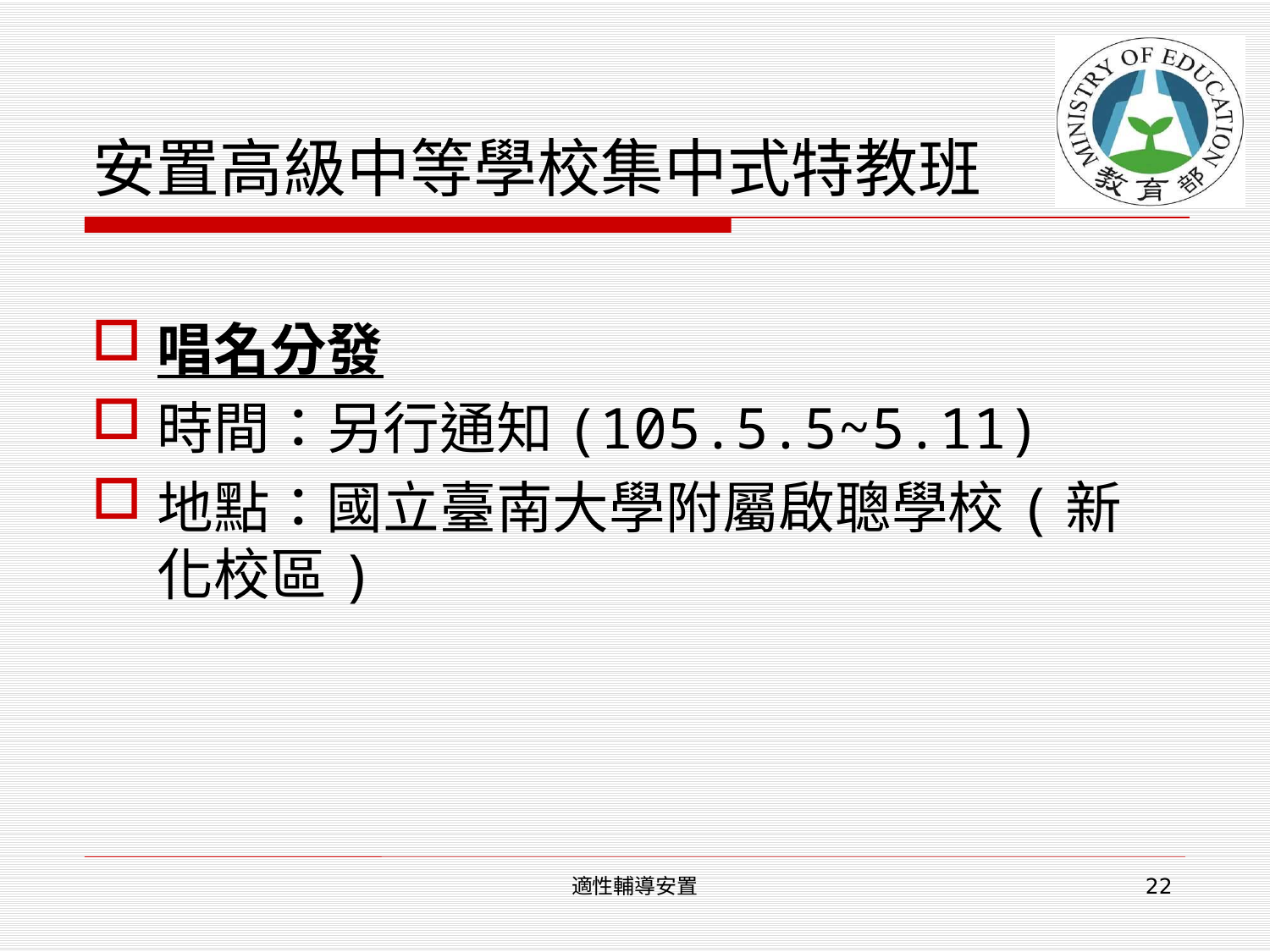

# 安置高級中等學校集中式特教班
唱名分發
時間：另行通知(105.5.5~5.11)
地點：國立臺南大學附屬啟聰學校(新化校區)
適性輔導安置
22